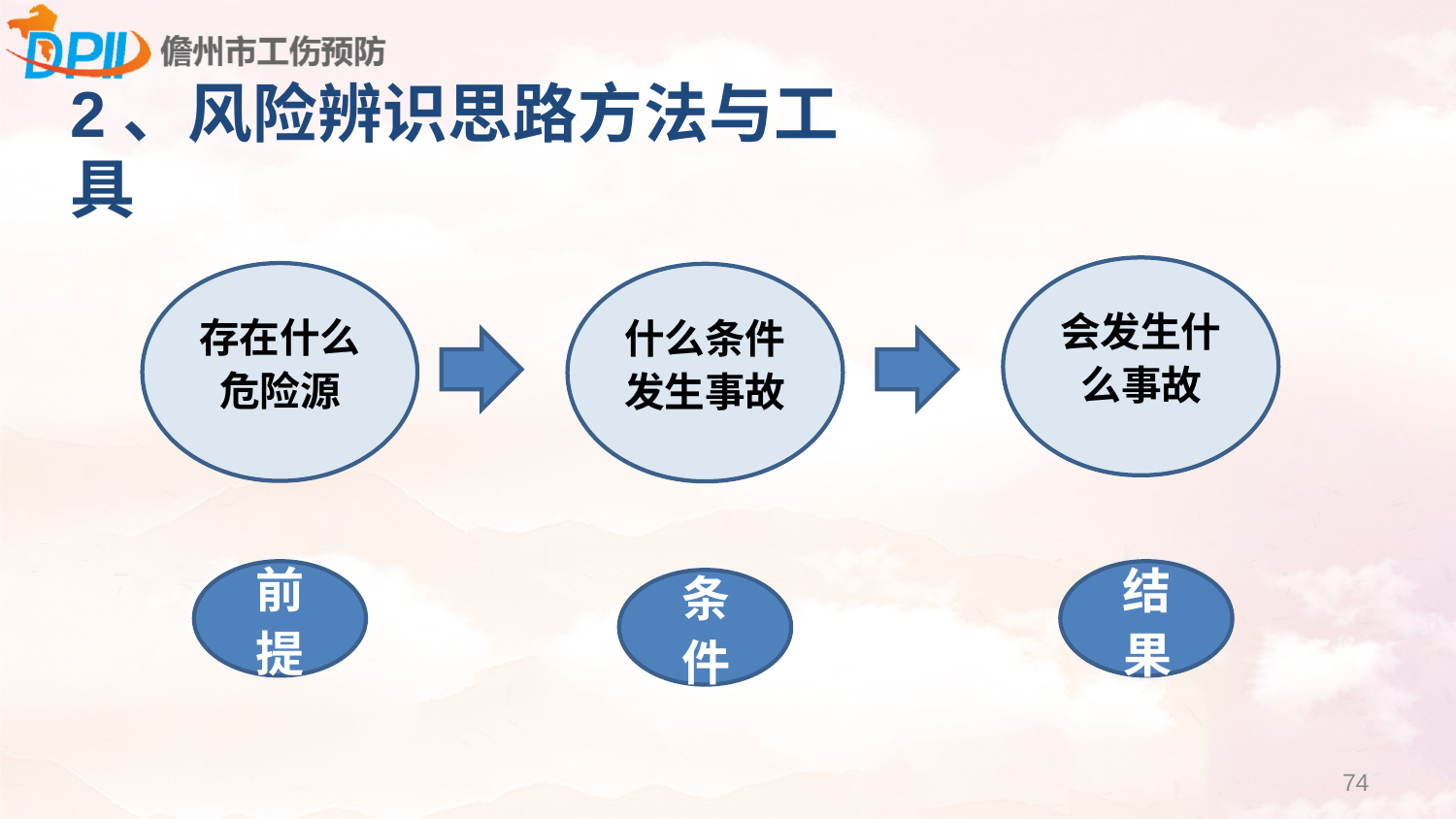

2、风险辨识思路方法与工具

会发生什
么事故

存在什么
危险源

什么条件
发生事故

前
提

结
果

条
件

74